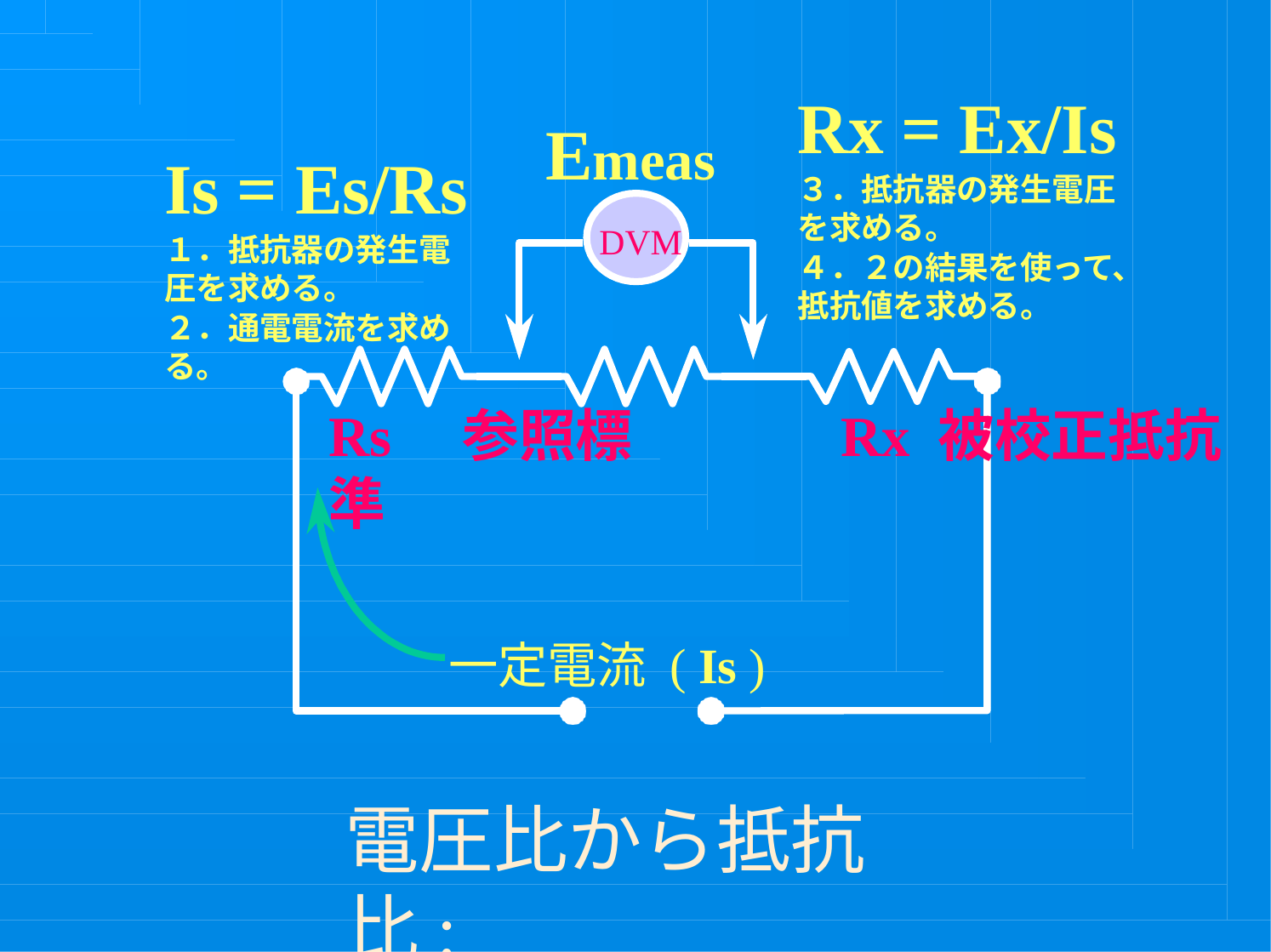

Rx = Ex/Is
３．抵抗器の発生電圧を求める。
４．２の結果を使って、抵抗値を求める。

# Emeas

Is = Es/Rs
１．抵抗器の発生電圧を求める。
２．通電電流を求める。

DVM

Rs　参照標準
Rx 被校正抵抗

一定電流 ( Is )

電圧比から抵抗比: